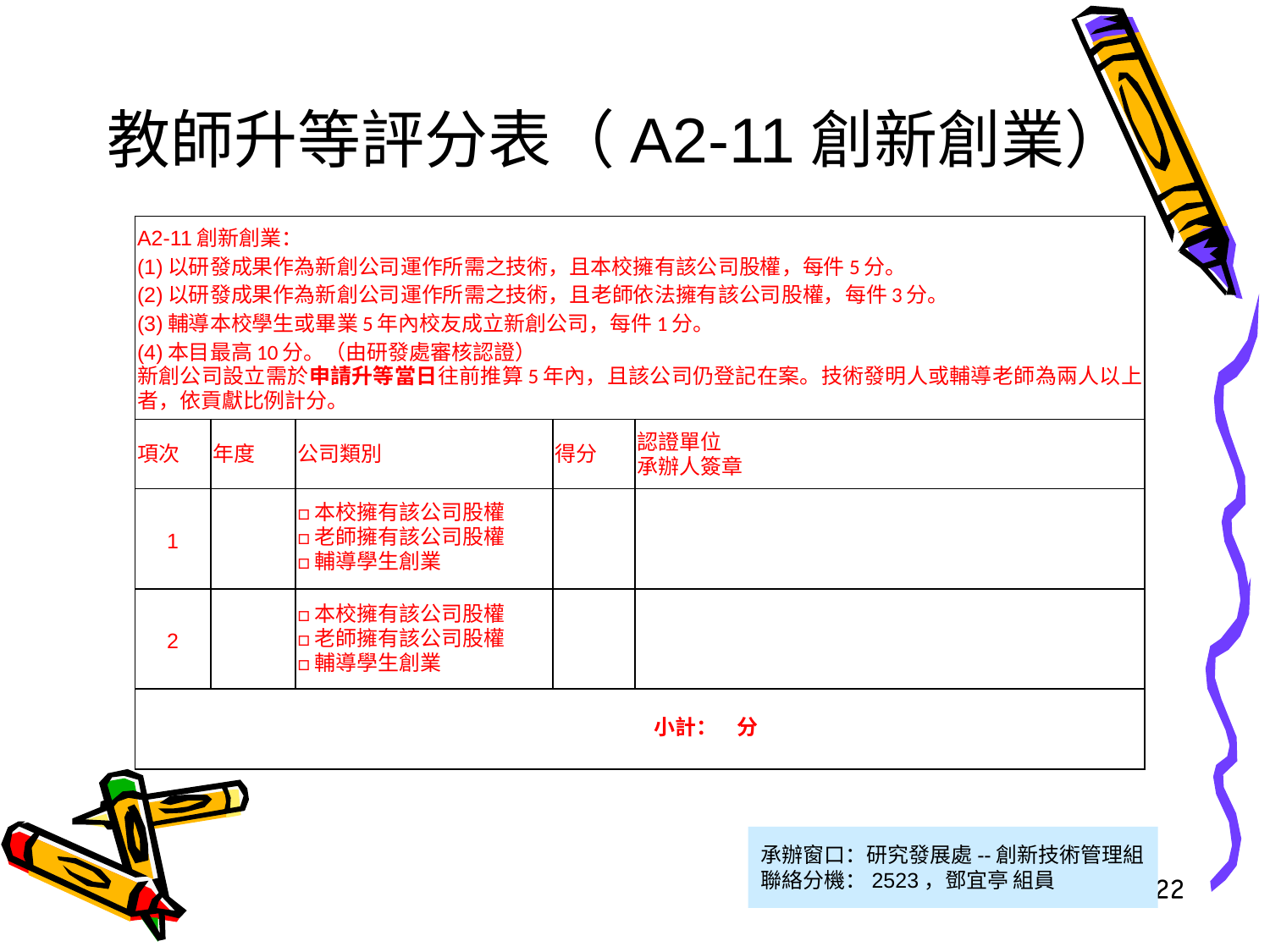

教師升等評分表（A2-11創新創業）
| A2-11創新創業： (1)以研發成果作為新創公司運作所需之技術，且本校擁有該公司股權，每件5分。 (2)以研發成果作為新創公司運作所需之技術，且老師依法擁有該公司股權，每件3分。 (3)輔導本校學生或畢業5年內校友成立新創公司，每件1分。 (4)本目最高10分。（由研發處審核認證） 新創公司設立需於申請升等當日往前推算5年內，且該公司仍登記在案。技術發明人或輔導老師為兩人以上者，依貢獻比例計分。 |  |  |  |  |
| --- | --- | --- | --- | --- |
| 項次 | 年度 | 公司類別 | 得分 | 認證單位 承辦人簽章 |
| 1 |  | □本校擁有該公司股權 □老師擁有該公司股權 □輔導學生創業 |  |  |
| 2 |  | □本校擁有該公司股權 □老師擁有該公司股權 □輔導學生創業 |  |  |
| 小計： 分 |  |  |  |  |
承辦窗口：研究發展處--創新技術管理組聯絡分機：2523，鄧宜亭 組員
22